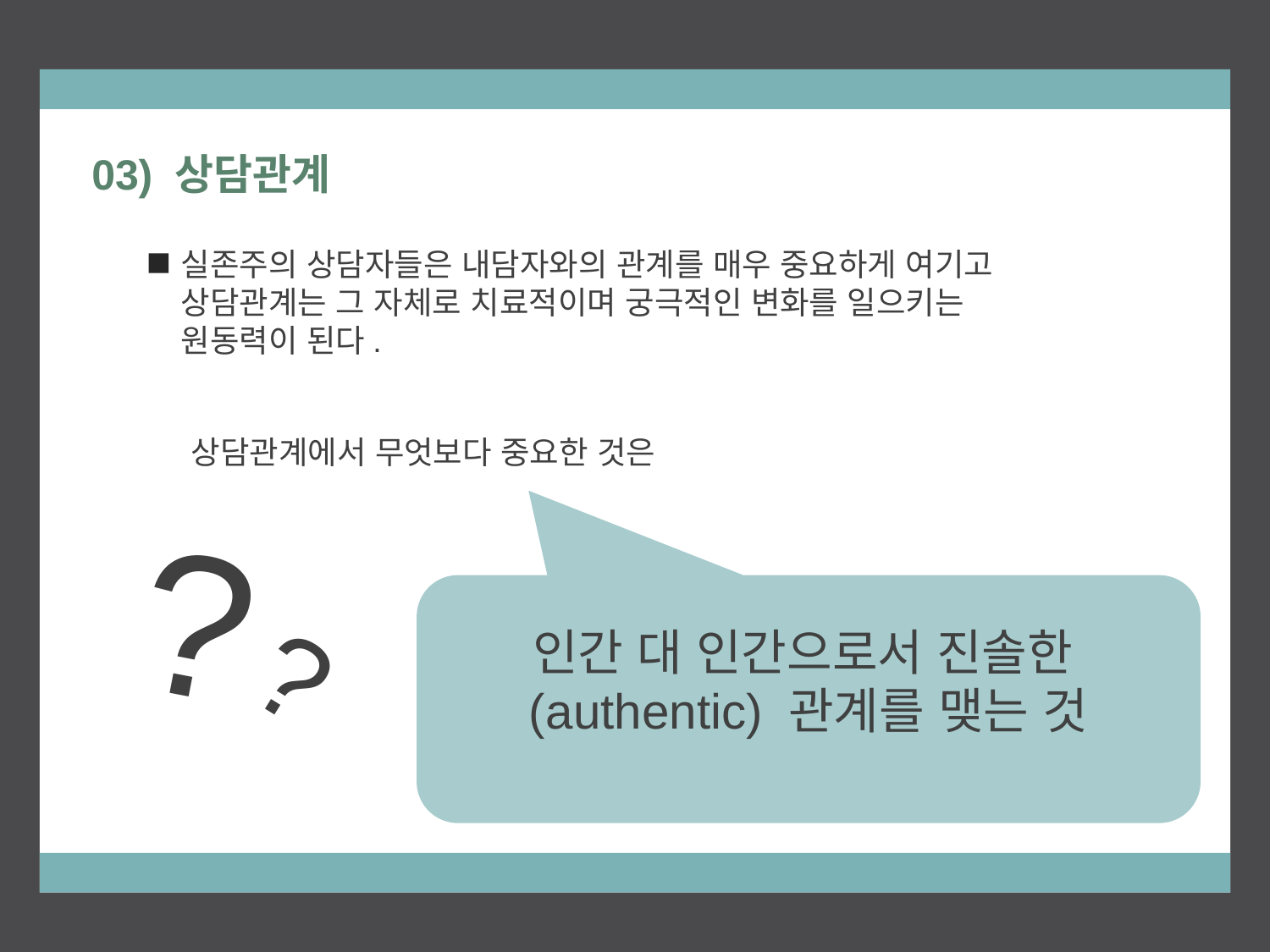

03) 상담관계
실존주의 상담자들은 내담자와의 관계를 매우 중요하게 여기고 상담관계는 그 자체로 치료적이며 궁극적인 변화를 일으키는 원동력이 된다.

상담관계에서 무엇보다 중요한 것은
?

인간 대 인간으로서 진솔한(authentic) 관계를 맺는 것

?